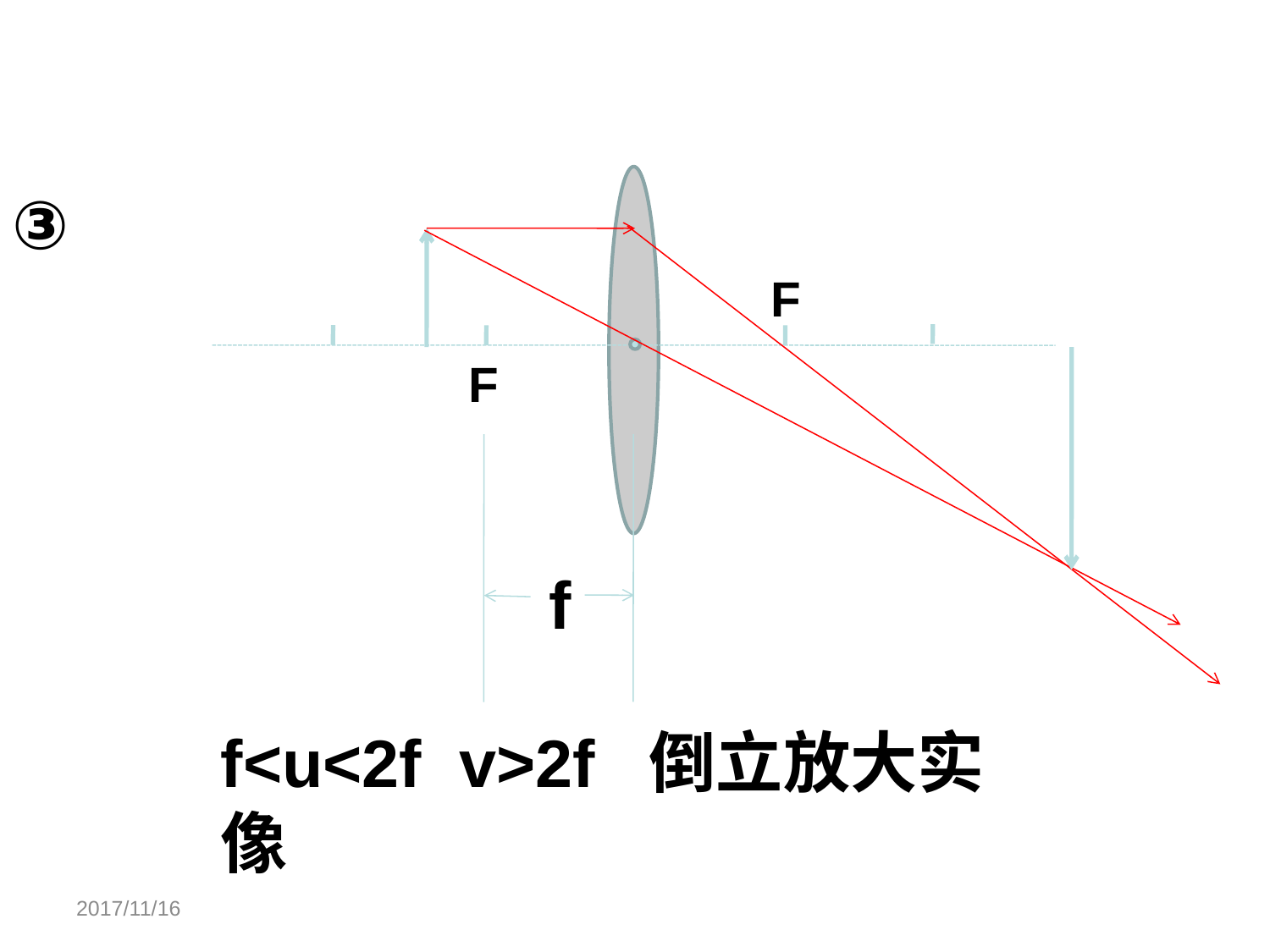

F
f
F

③
f<u<2f  v>2f  倒立放大实像
2017/11/16